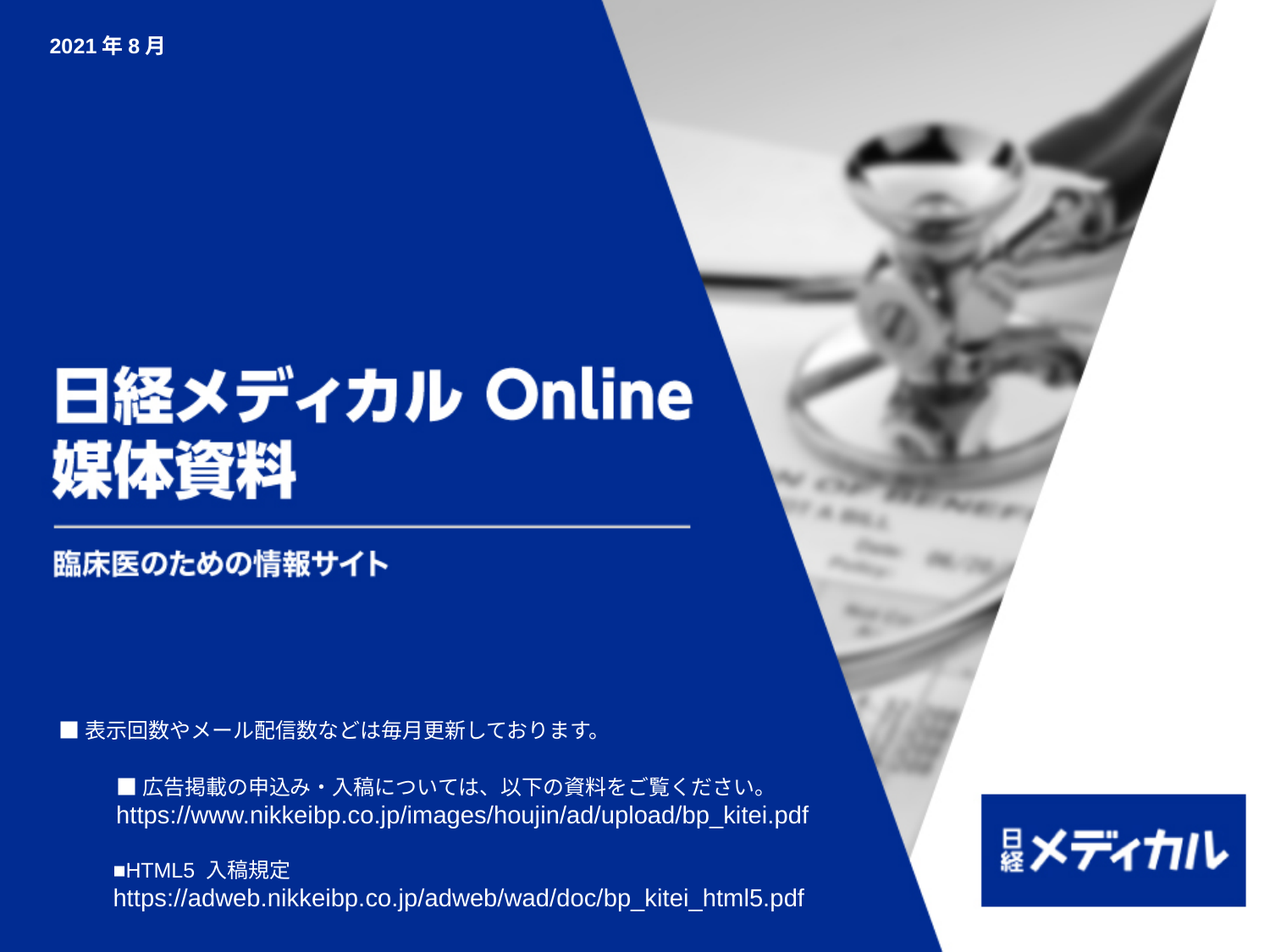

2021年8月
■表示回数やメール配信数などは毎月更新しております。
■広告掲載の申込み・入稿については、以下の資料をご覧ください。
https://www.nikkeibp.co.jp/images/houjin/ad/upload/bp_kitei.pdf
■HTML5 入稿規定
https://adweb.nikkeibp.co.jp/adweb/wad/doc/bp_kitei_html5.pdf